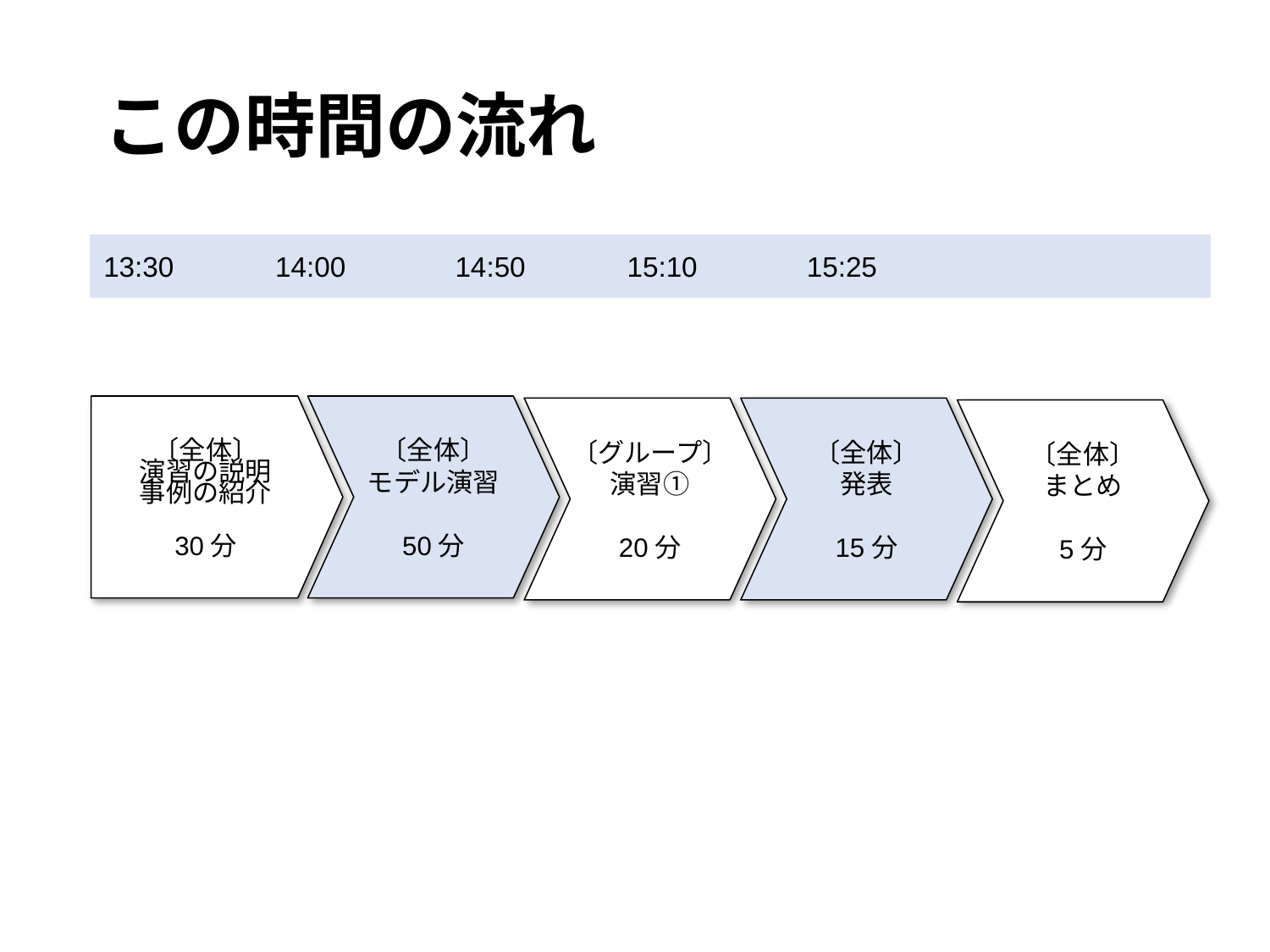

# この時間の流れ
13:30             14:00              14:50             15:10              15:25
〔全体〕
演習の説明
事例の紹介

30分
〔全体〕
モデル演習

50分
〔グループ〕
演習①

20分
〔全体〕
発表

15分
〔全体〕
まとめ

5分